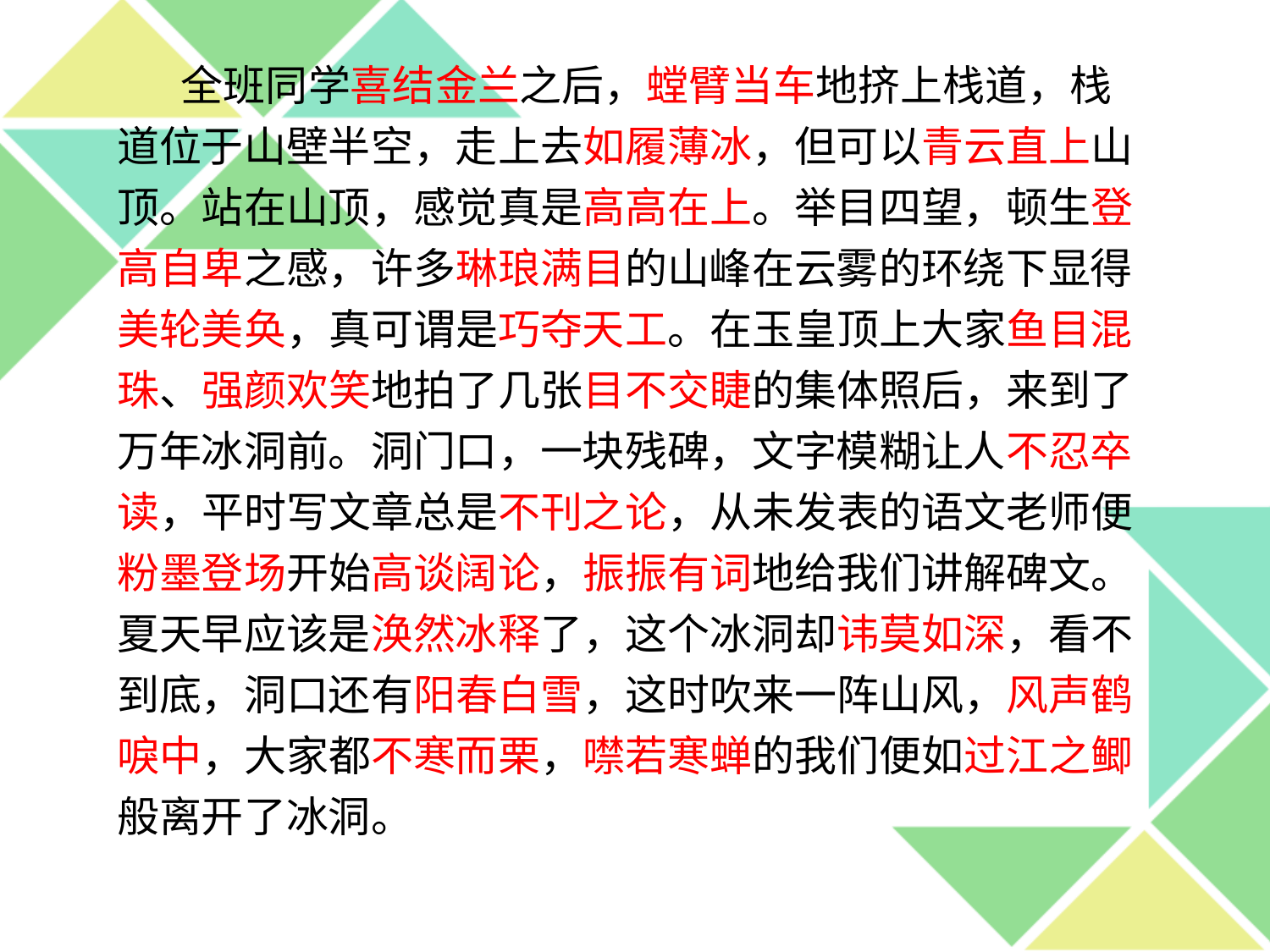

全班同学喜结金兰之后，螳臂当车地挤上栈道，栈道位于山壁半空，走上去如履薄冰，但可以青云直上山顶。站在山顶，感觉真是高高在上。举目四望，顿生登高自卑之感，许多琳琅满目的山峰在云雾的环绕下显得美轮美奂，真可谓是巧夺天工。在玉皇顶上大家鱼目混珠、强颜欢笑地拍了几张目不交睫的集体照后，来到了万年冰洞前。洞门口，一块残碑，文字模糊让人不忍卒读，平时写文章总是不刊之论，从未发表的语文老师便粉墨登场开始高谈阔论，振振有词地给我们讲解碑文。夏天早应该是涣然冰释了，这个冰洞却讳莫如深，看不到底，洞口还有阳春白雪，这时吹来一阵山风，风声鹤唳中，大家都不寒而栗，噤若寒蝉的我们便如过江之鲫般离开了冰洞。